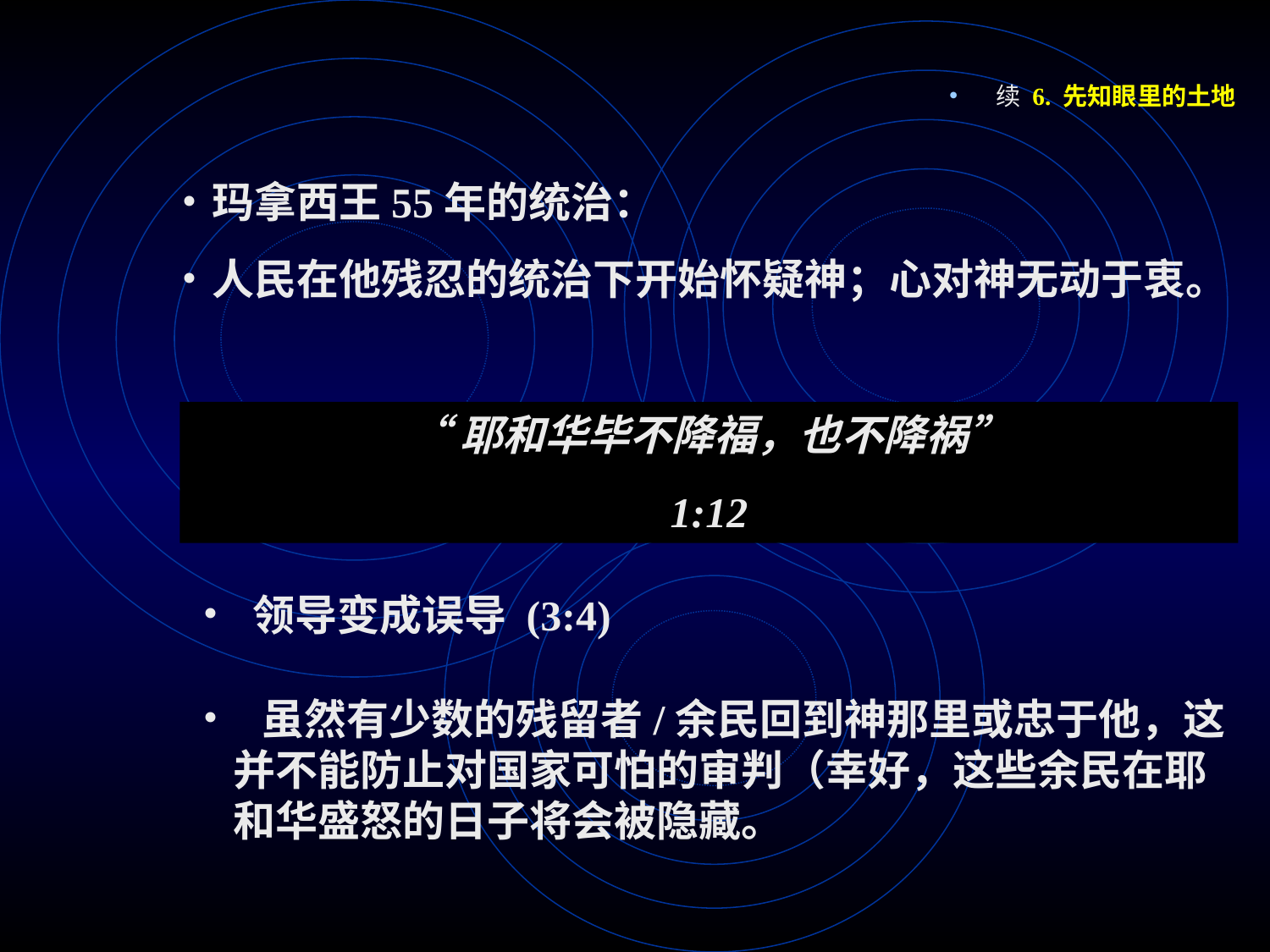

续 6. 先知眼里的土地

玛拿西王55年的统治：
人民在他残忍的统治下开始怀疑神；心对神无动于衷。
“耶和华毕不降福，也不降祸”
1:12
 领导变成误导 (3:4)
  虽然有少数的残留者/余民回到神那里或忠于他，这并不能防止对国家可怕的审判（幸好，这些余民在耶和华盛怒的日子将会被隐藏。